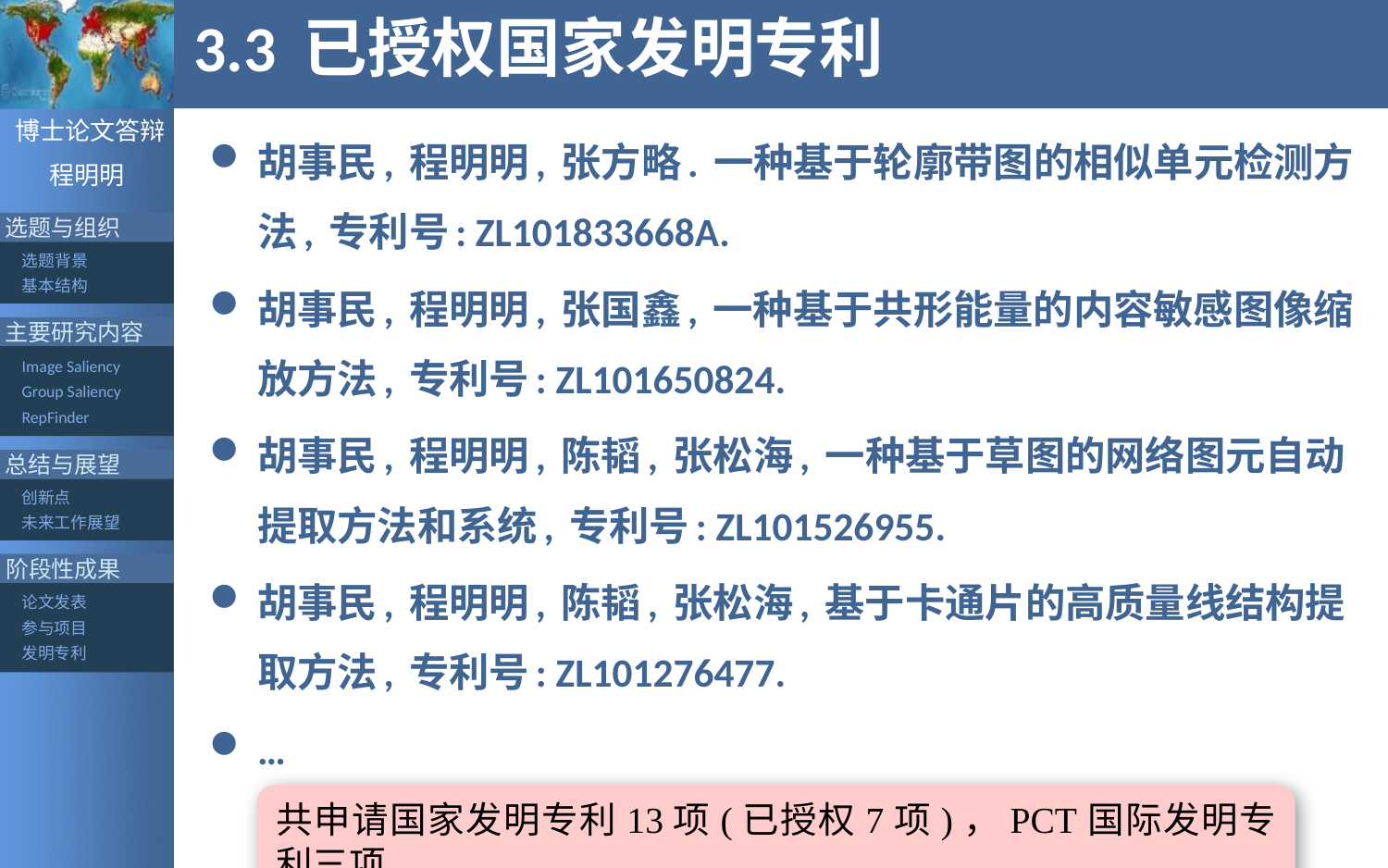

# 3.3 已授权国家发明专利
胡事民, 程明明, 张方略. 一种基于轮廓带图的相似单元检测方法, 专利号: ZL101833668A.
胡事民, 程明明, 张国鑫, 一种基于共形能量的内容敏感图像缩放方法, 专利号: ZL101650824.
胡事民, 程明明, 陈韬, 张松海, 一种基于草图的网络图元自动提取方法和系统, 专利号: ZL101526955.
胡事民, 程明明, 陈韬, 张松海, 基于卡通片的高质量线结构提取方法, 专利号: ZL101276477.
…

共申请国家发明专利13项(已授权7项)，PCT国际发明专利三项。
47